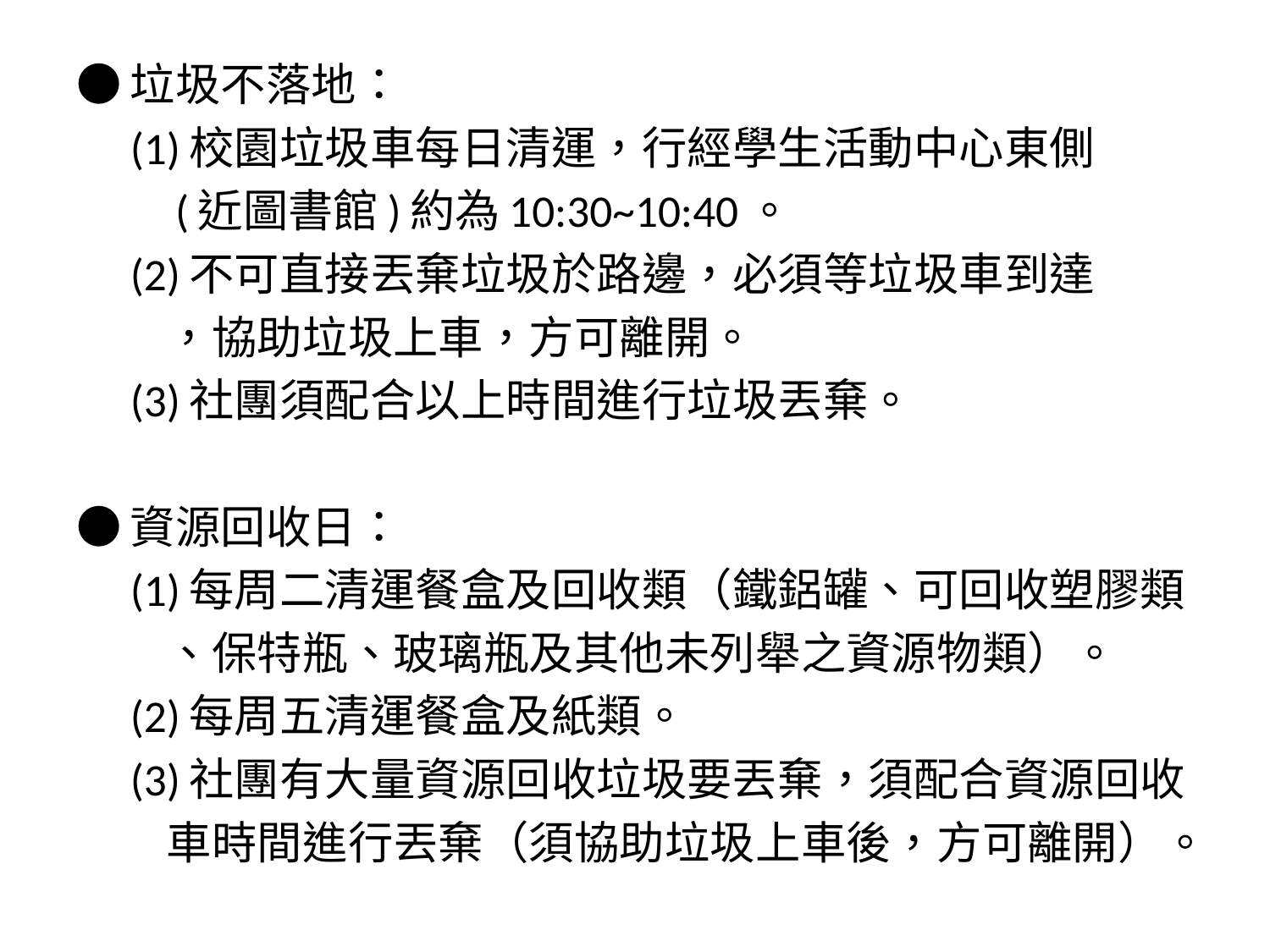

●垃圾不落地：
　(1)校園垃圾車每日清運，行經學生活動中心東側
　　(近圖書館)約為10:30~10:40。
　(2)不可直接丟棄垃圾於路邊，必須等垃圾車到達
　　，協助垃圾上車，方可離開。
　(3)社團須配合以上時間進行垃圾丟棄。

●資源回收日：
　(1)每周二清運餐盒及回收類（鐵鋁罐、可回收塑膠類
　　、保特瓶、玻璃瓶及其他未列舉之資源物類）。
　(2)每周五清運餐盒及紙類。
　(3)社團有大量資源回收垃圾要丟棄，須配合資源回收
　　車時間進行丟棄（須協助垃圾上車後，方可離開）。